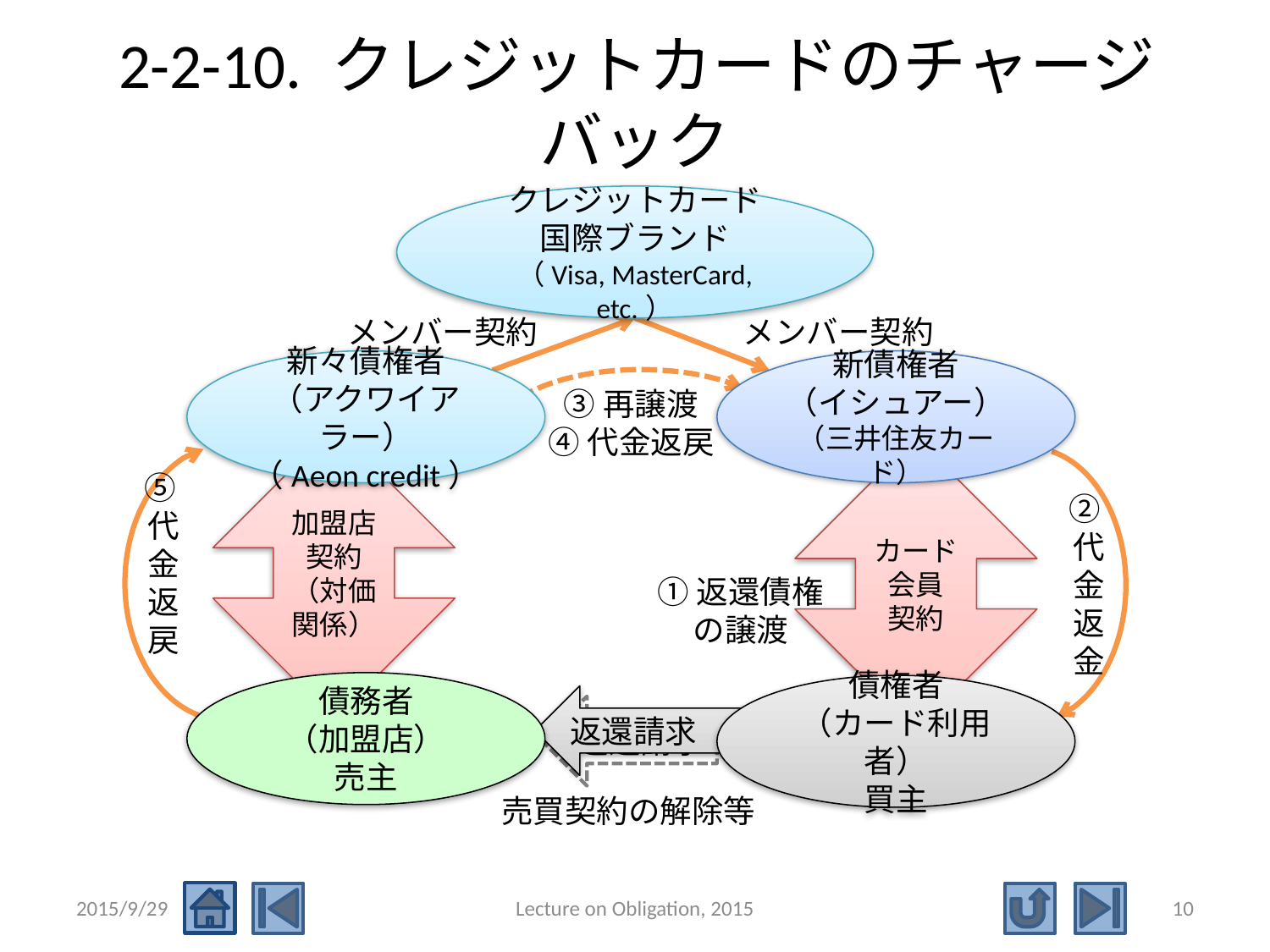

# 2-2-10. クレジットカードのチャージバック
クレジットカード
国際ブランド
（Visa, MasterCard, etc.）
メンバー契約
メンバー契約
新々債権者
（アクワイアラー）
（Aeon credit）
新債権者
（イシュアー）
（三井住友カード）

③再譲渡
④代金返戻
加盟店
契約
（対価
関係）
カード会員
契約
⑤代金返戻
②代金返金
①返還債権
の譲渡
債務者
（加盟店）
売主
債権者
（カード利用者）
買主
返還請求
返還請求
売買契約の解除等
2015/9/29
Lecture on Obligation, 2015
10